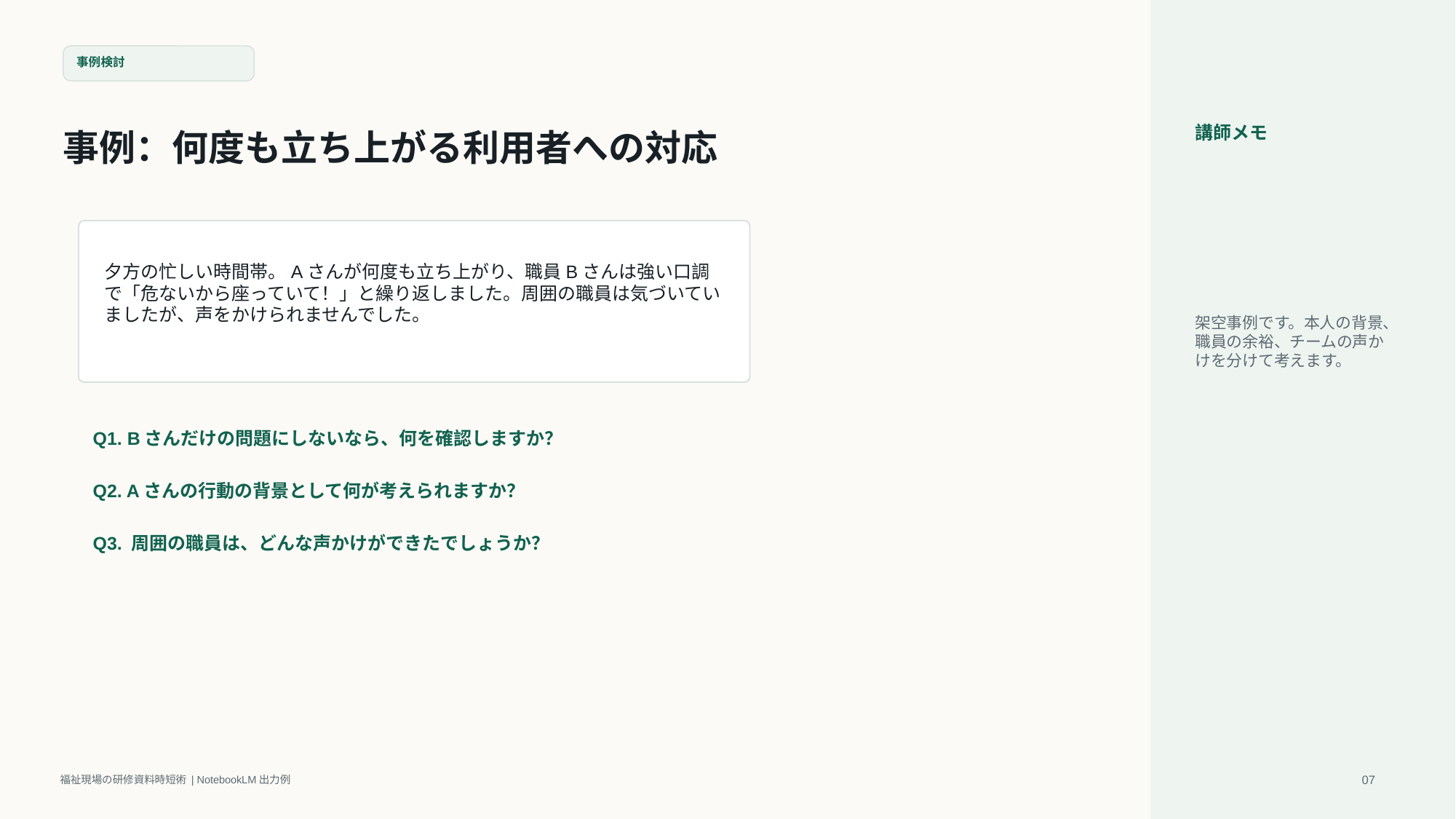

事例検討
事例：何度も立ち上がる利用者への対応
講師メモ
架空事例です。本人の背景、職員の余裕、チームの声かけを分けて考えます。

夕方の忙しい時間帯。Aさんが何度も立ち上がり、職員Bさんは強い口調で「危ないから座っていて！」と繰り返しました。周囲の職員は気づいていましたが、声をかけられませんでした。
Q1. Bさんだけの問題にしないなら、何を確認しますか？
Q2. Aさんの行動の背景として何が考えられますか？
Q3. 周囲の職員は、どんな声かけができたでしょうか？
07
福祉現場の研修資料時短術 | NotebookLM出力例